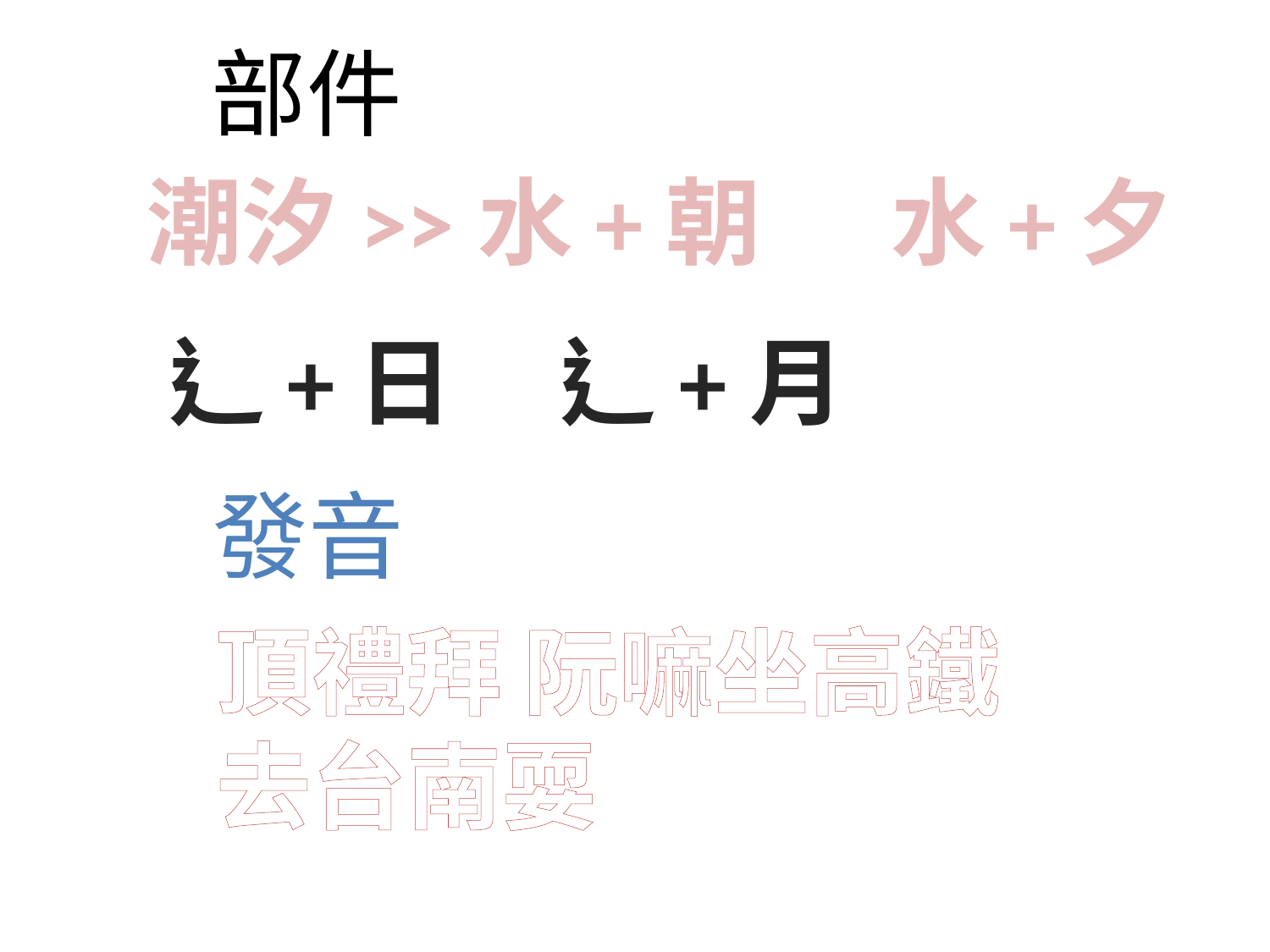

部件
潮汐>>水+朝      水+夕
辶+日     辶+月
發音
頂禮拜 阮嘛坐高鐵
去台南耍